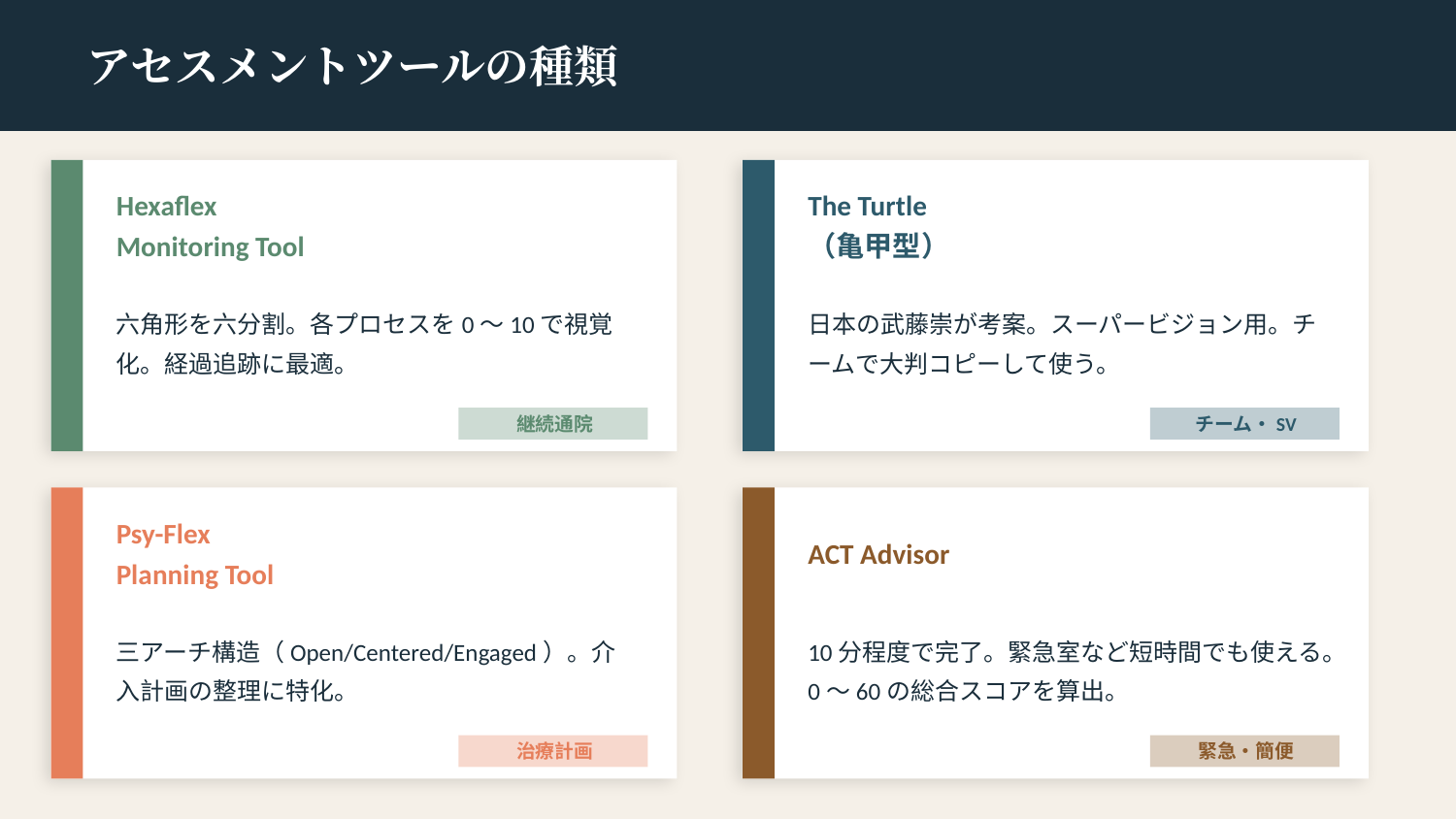

アセスメントツールの種類

Hexaflex
Monitoring Tool
The Turtle
（亀甲型）
六角形を六分割。各プロセスを0〜10で視覚化。経過追跡に最適。
日本の武藤崇が考案。スーパービジョン用。チームで大判コピーして使う。

継続通院
チーム・SV

Psy-Flex
Planning Tool
ACT Advisor
三アーチ構造（Open/Centered/Engaged）。介入計画の整理に特化。
10分程度で完了。緊急室など短時間でも使える。0〜60の総合スコアを算出。

治療計画
緊急・簡便